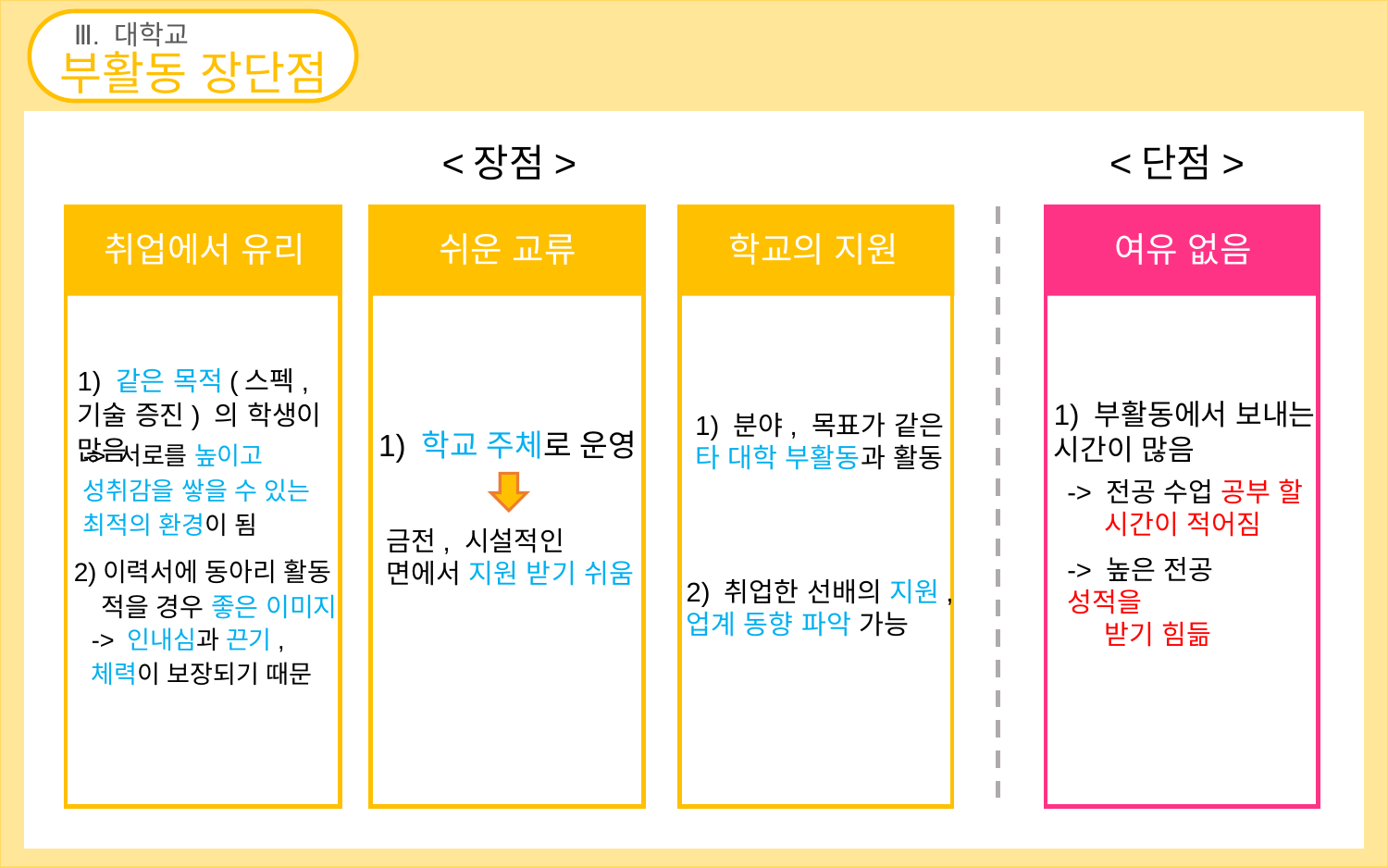

Ⅲ. 대학교
부활동 장단점
<장점>
<단점>

취업에서 유리
쉬운 교류
학교의 지원
여유 없음
1) 같은 목적(스펙, 기술 증진) 의 학생이 많음
1) 부활동에서 보내는
시간이 많음
1) 분야, 목표가 같은
타 대학 부활동과 활동
1) 학교 주체로 운영
-> 서로를 높이고
성취감을 쌓을 수 있는
최적의 환경이 됨
-> 전공 수업 공부 할
    시간이 적어짐

금전, 시설적인
면에서 지원 받기 쉬움
2)이력서에 동아리 활동
   적을 경우 좋은 이미지
-> 높은 전공 성적을
    받기 힘듦
2) 취업한 선배의 지원,
업계 동향 파악 가능
-> 인내심과 끈기,
체력이 보장되기 때문